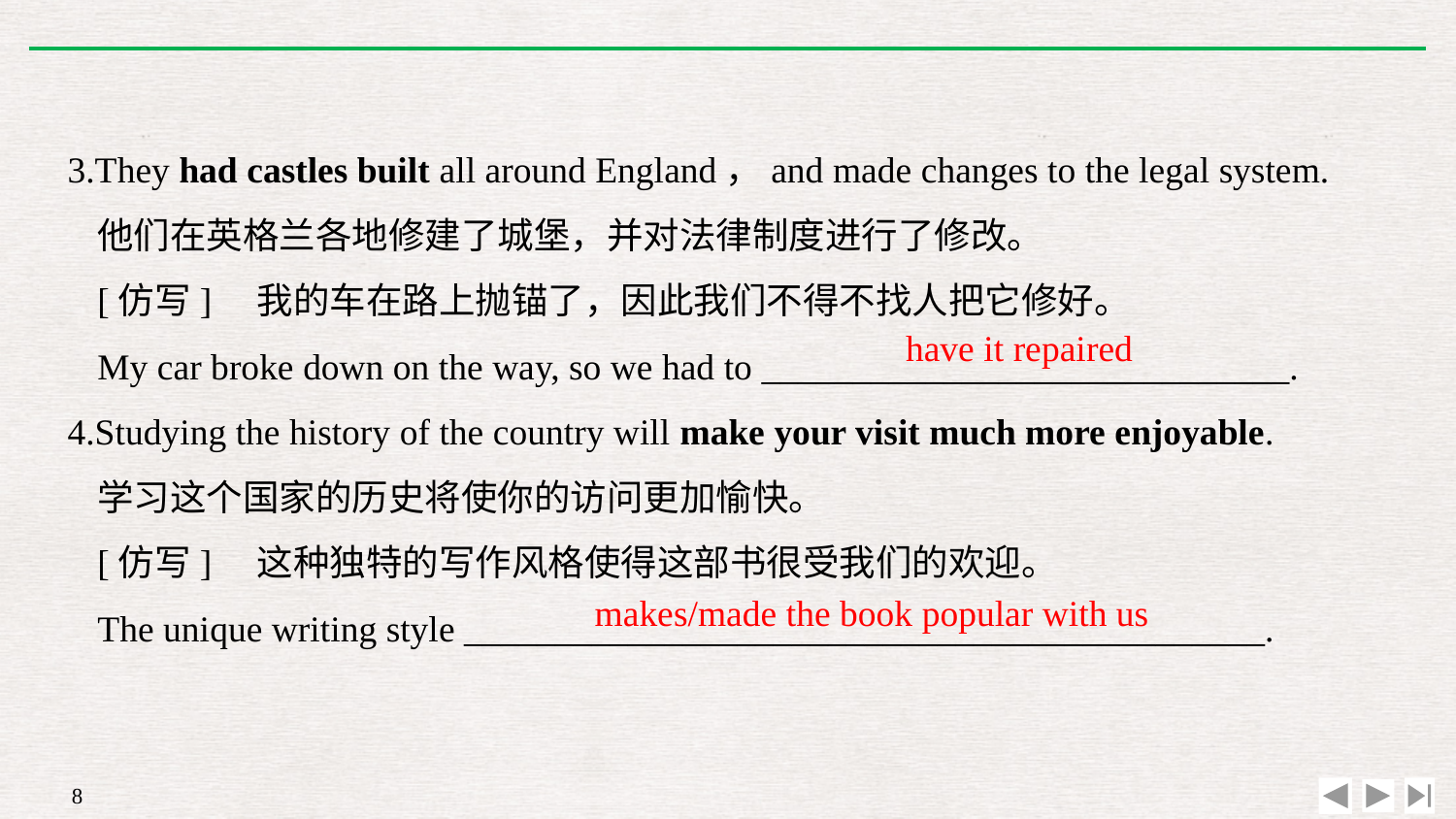

3.They had castles built all around England，and made changes to the legal system.
	他们在英格兰各地修建了城堡，并对法律制度进行了修改。
	[仿写]　我的车在路上抛锚了，因此我们不得不找人把它修好。
	My car broke down on the way, so we had to _____________________________.
4.Studying the history of the country will make your visit much more enjoyable.
	学习这个国家的历史将使你的访问更加愉快。
	[仿写]　这种独特的写作风格使得这部书很受我们的欢迎。
	The unique writing style ____________________________________________.
have it repaired
makes/made the book popular with us